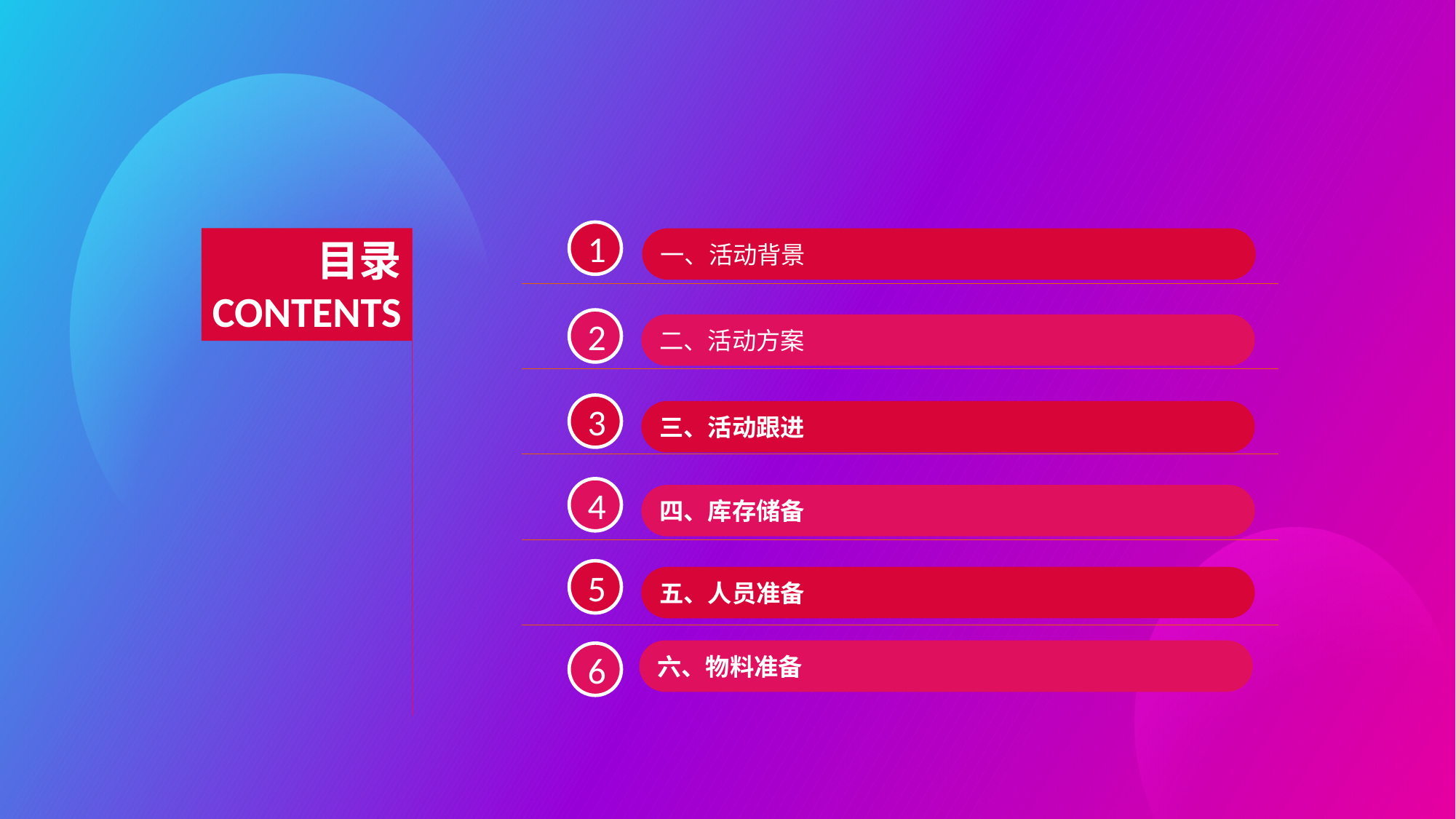

1
目录
CONTENTS
一、活动背景
2
二、活动方案
3
三、活动跟进
4
四、库存储备
5
五、人员准备
六、物料准备
6